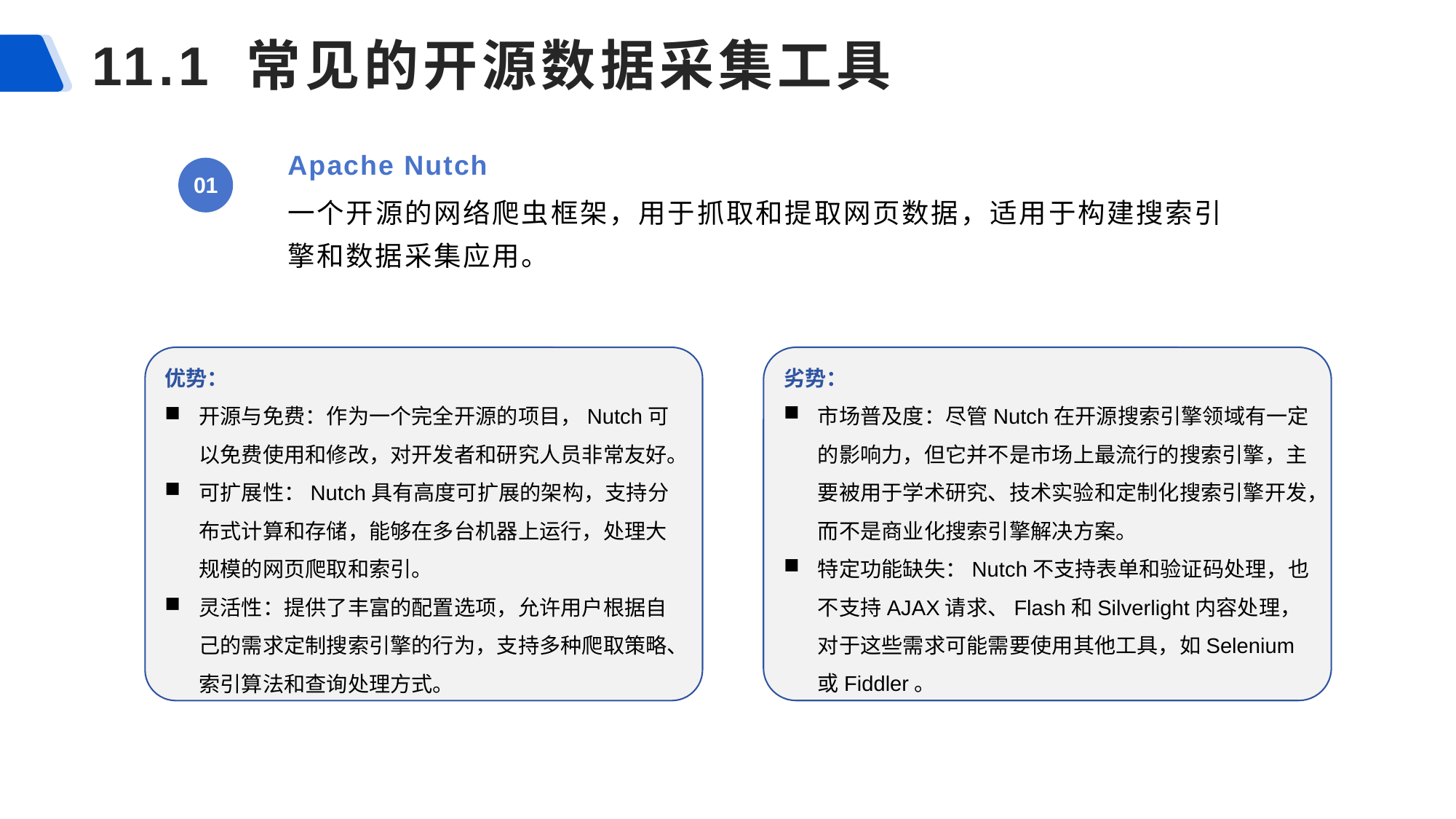

# 11.1 常见的开源数据采集工具
Apache Nutch

01
一个开源的网络爬虫框架，用于抓取和提取网页数据，适用于构建搜索引擎和数据采集应用。
优势：
开源与免费：作为一个完全开源的项目，Nutch可以免费使用和修改，对开发者和研究人员非常友好。
可扩展性：Nutch具有高度可扩展的架构，支持分布式计算和存储，能够在多台机器上运行，处理大规模的网页爬取和索引。
灵活性：提供了丰富的配置选项，允许用户根据自己的需求定制搜索引擎的行为，支持多种爬取策略、索引算法和查询处理方式。
劣势：
市场普及度：尽管Nutch在开源搜索引擎领域有一定的影响力，但它并不是市场上最流行的搜索引擎，主要被用于学术研究、技术实验和定制化搜索引擎开发，而不是商业化搜索引擎解决方案。
特定功能缺失：Nutch不支持表单和验证码处理，也不支持AJAX请求、Flash和Silverlight内容处理，对于这些需求可能需要使用其他工具，如Selenium或Fiddler。